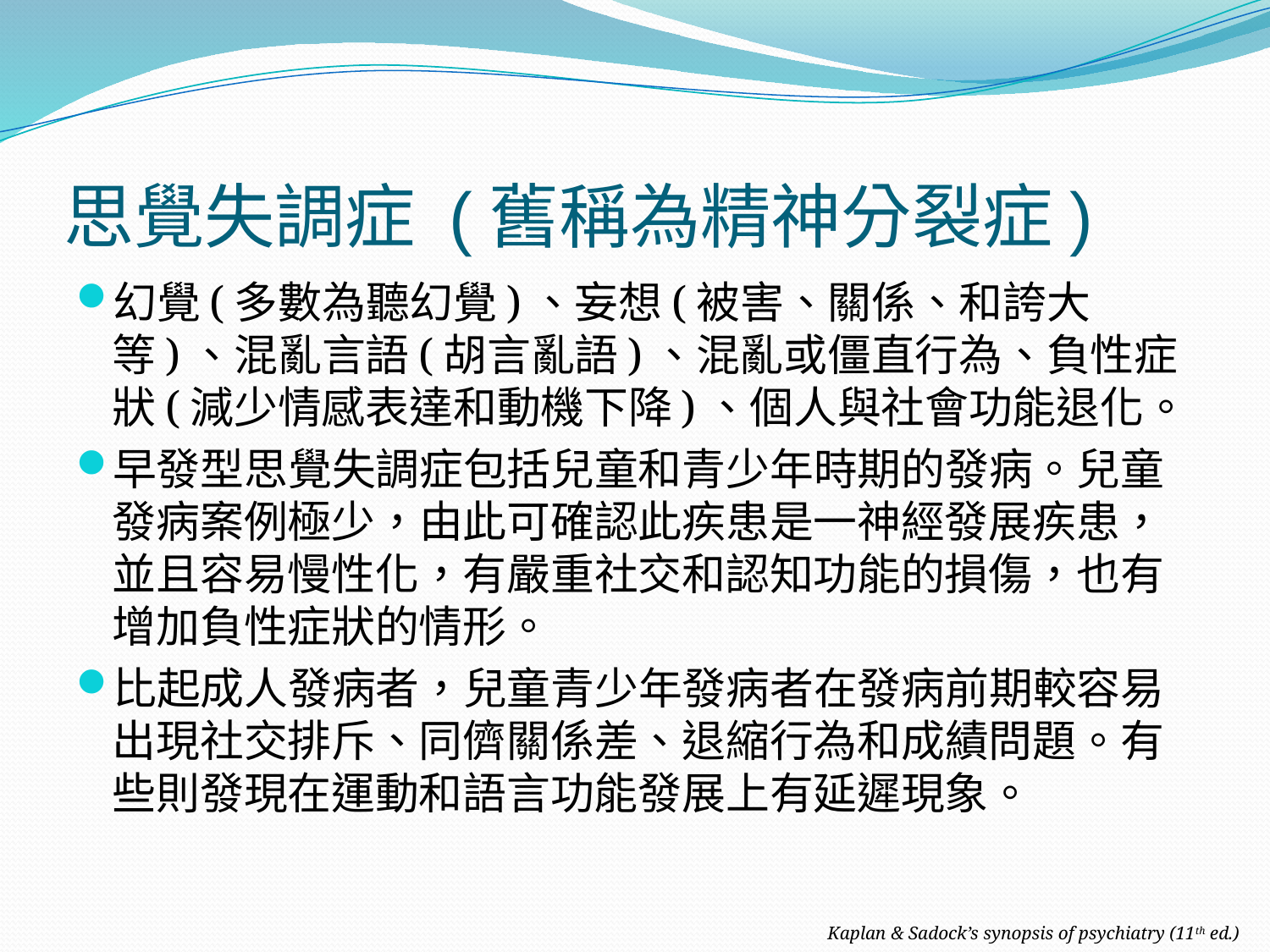

# 思覺失調症 (舊稱為精神分裂症)
幻覺(多數為聽幻覺)、妄想(被害、關係、和誇大等)、混亂言語(胡言亂語)、混亂或僵直行為、負性症狀(減少情感表達和動機下降)、個人與社會功能退化。
早發型思覺失調症包括兒童和青少年時期的發病。兒童發病案例極少，由此可確認此疾患是一神經發展疾患，並且容易慢性化，有嚴重社交和認知功能的損傷，也有增加負性症狀的情形。
比起成人發病者，兒童青少年發病者在發病前期較容易出現社交排斥、同儕關係差、退縮行為和成績問題。有些則發現在運動和語言功能發展上有延遲現象。
Kaplan & Sadock’s synopsis of psychiatry (11th ed.)